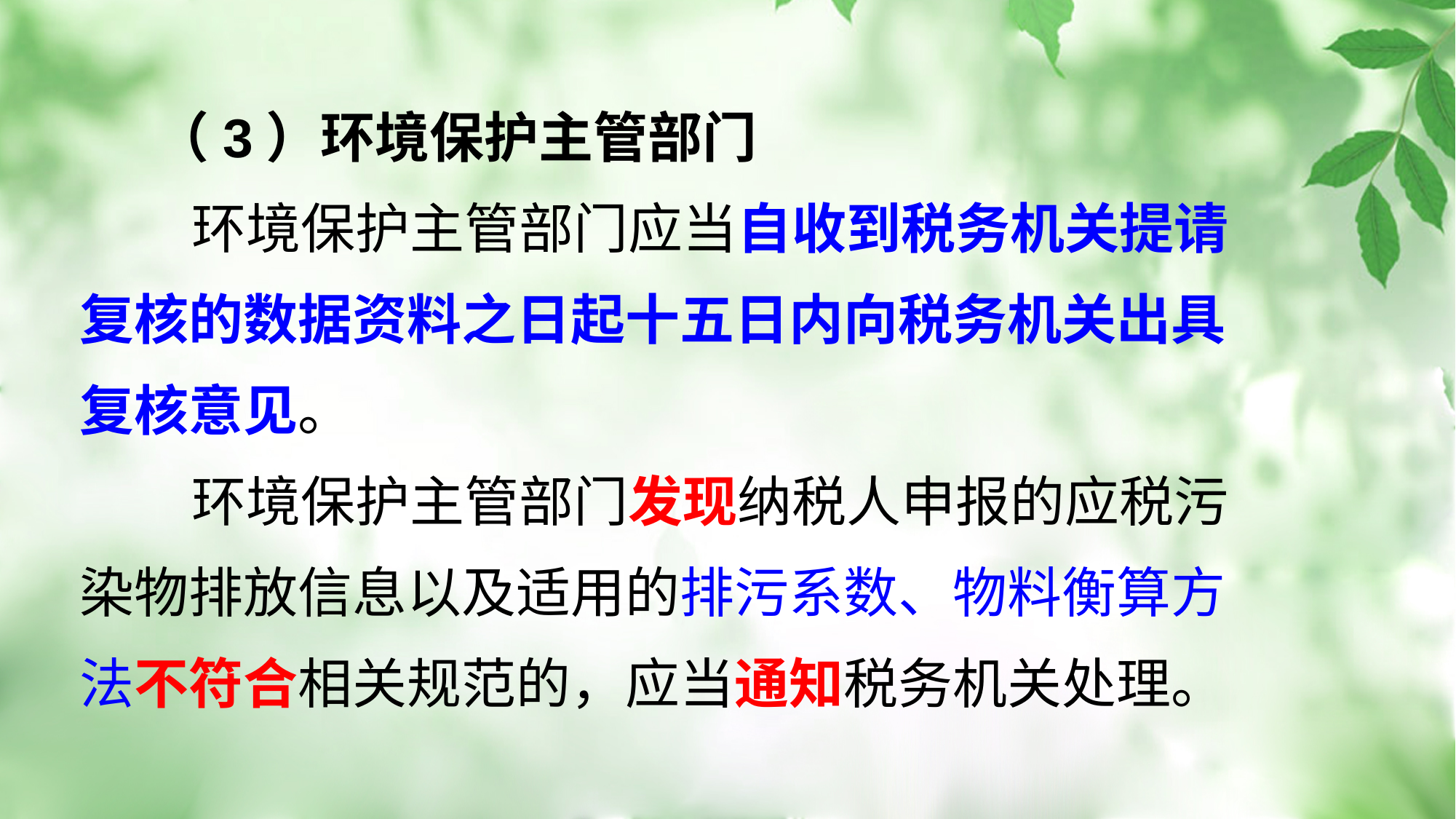

（3）环境保护主管部门
    环境保护主管部门应当自收到税务机关提请复核的数据资料之日起十五日内向税务机关出具复核意见。
    环境保护主管部门发现纳税人申报的应税污染物排放信息以及适用的排污系数、物料衡算方法不符合相关规范的，应当通知税务机关处理。